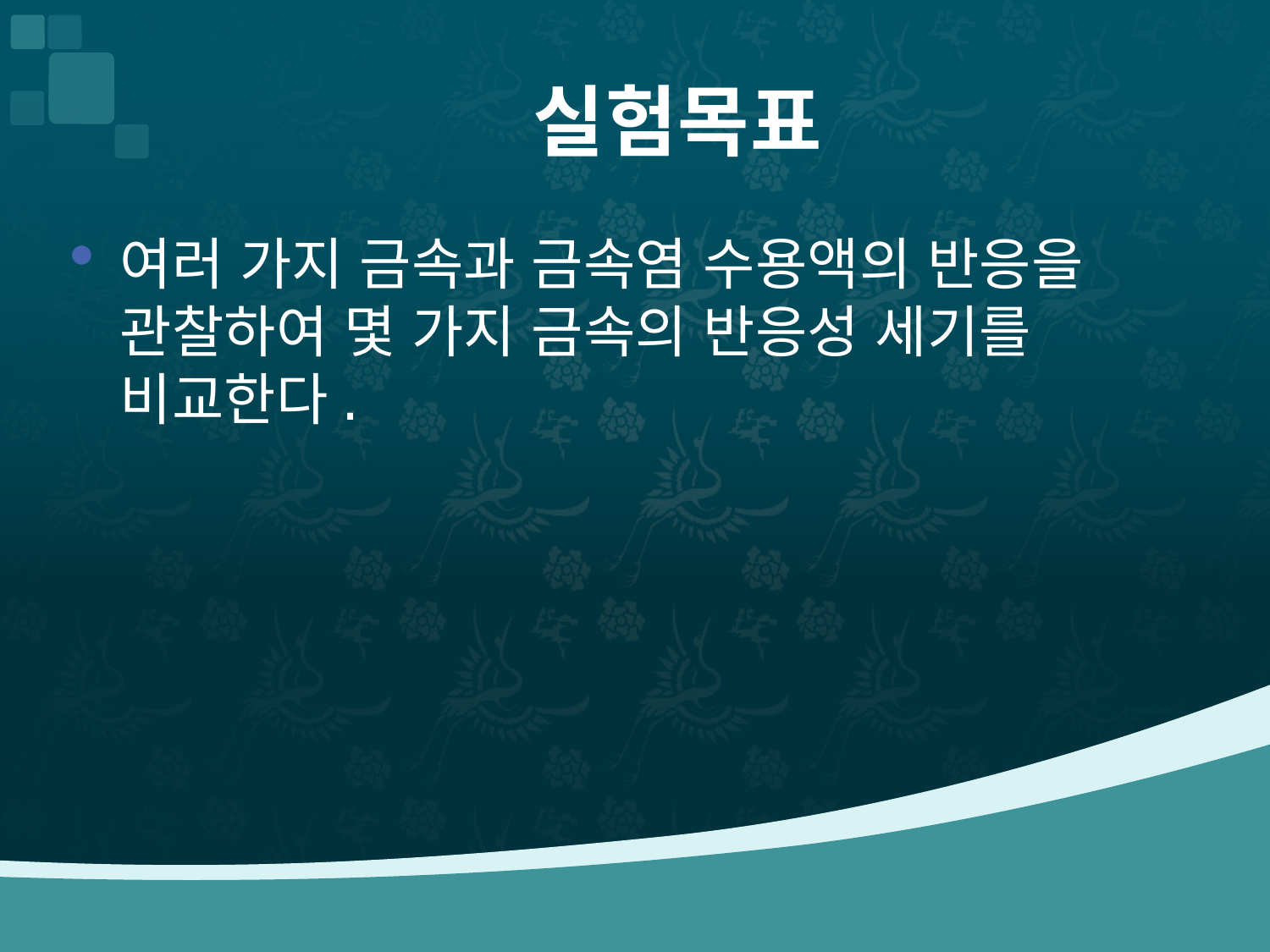

# 실험목표
여러 가지 금속과 금속염 수용액의 반응을 관찰하여 몇 가지 금속의 반응성 세기를 비교한다.